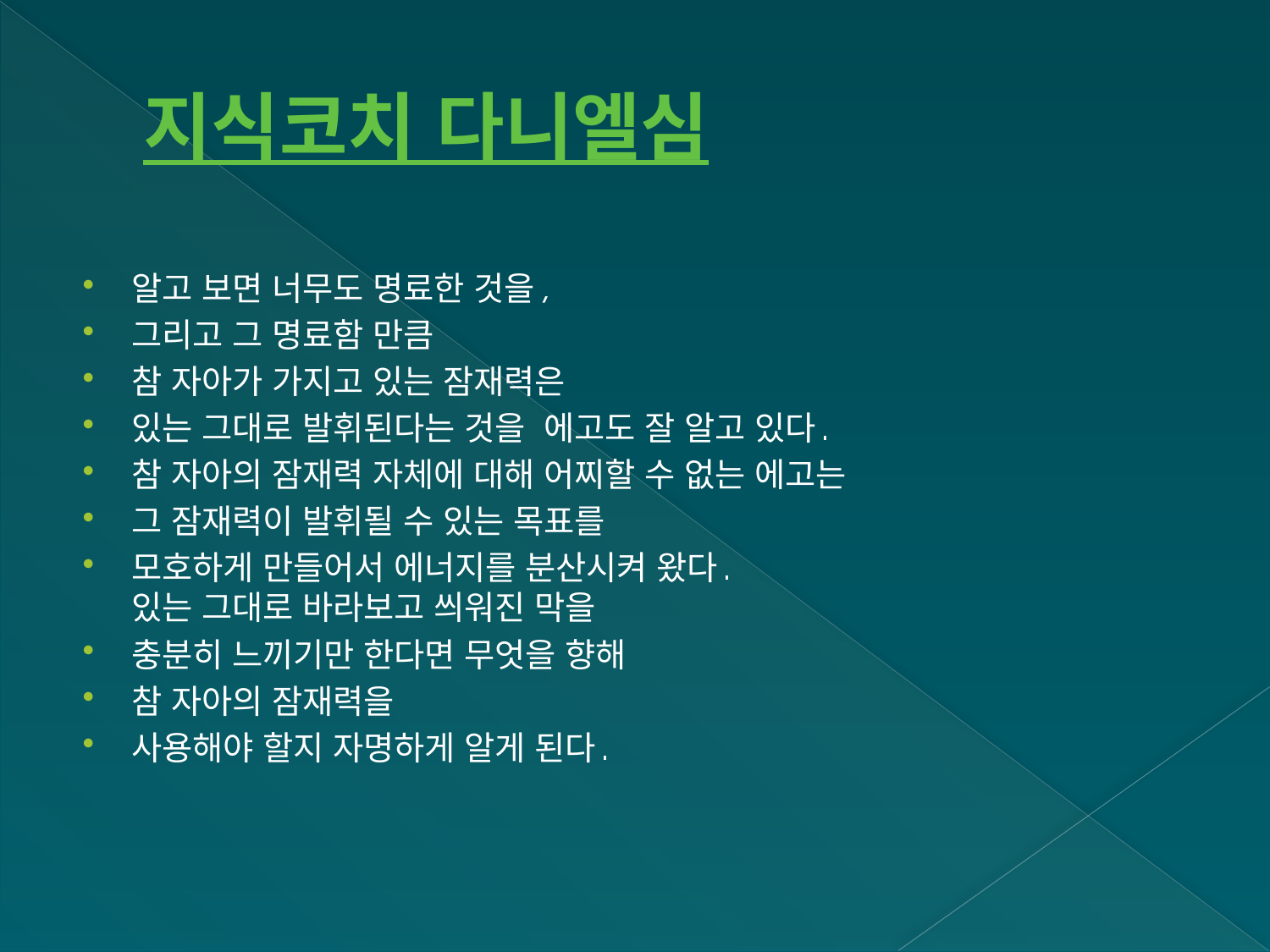

# 지식코치 다니엘심
알고 보면 너무도 명료한 것을,
그리고 그 명료함 만큼
참 자아가 가지고 있는 잠재력은
있는 그대로 발휘된다는 것을  에고도 잘 알고 있다.
참 자아의 잠재력 자체에 대해 어찌할 수 없는 에고는
그 잠재력이 발휘될 수 있는 목표를
모호하게 만들어서 에너지를 분산시켜 왔다.
있는 그대로 바라보고 씌워진 막을
충분히 느끼기만 한다면 무엇을 향해
참 자아의 잠재력을
사용해야 할지 자명하게 알게 된다.